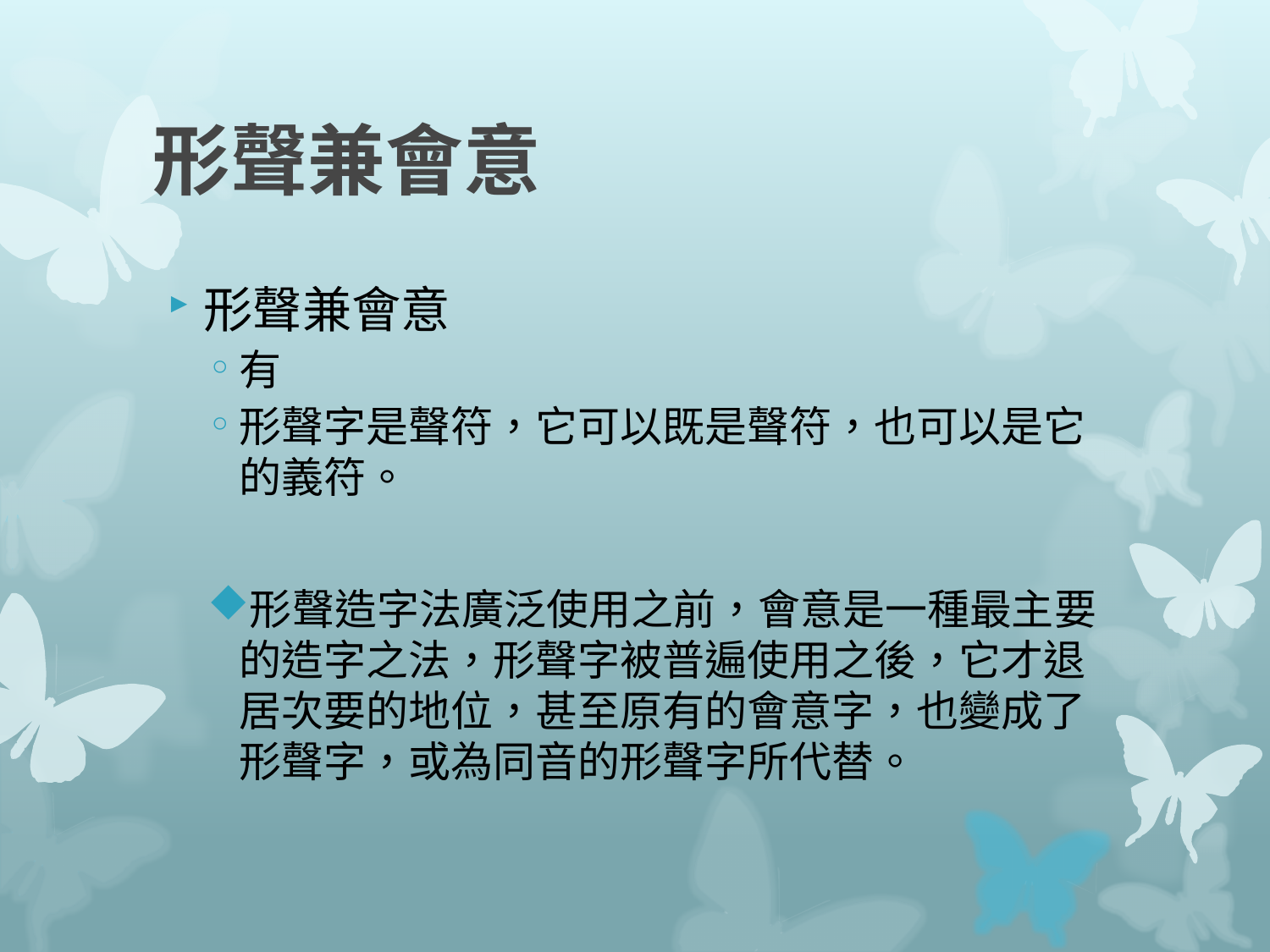

# 形聲兼會意
形聲兼會意
有
形聲字是聲符，它可以既是聲符，也可以是它的義符。

形聲造字法廣泛使用之前，會意是一種最主要的造字之法，形聲字被普遍使用之後，它才退居次要的地位，甚至原有的會意字，也變成了形聲字，或為同音的形聲字所代替。